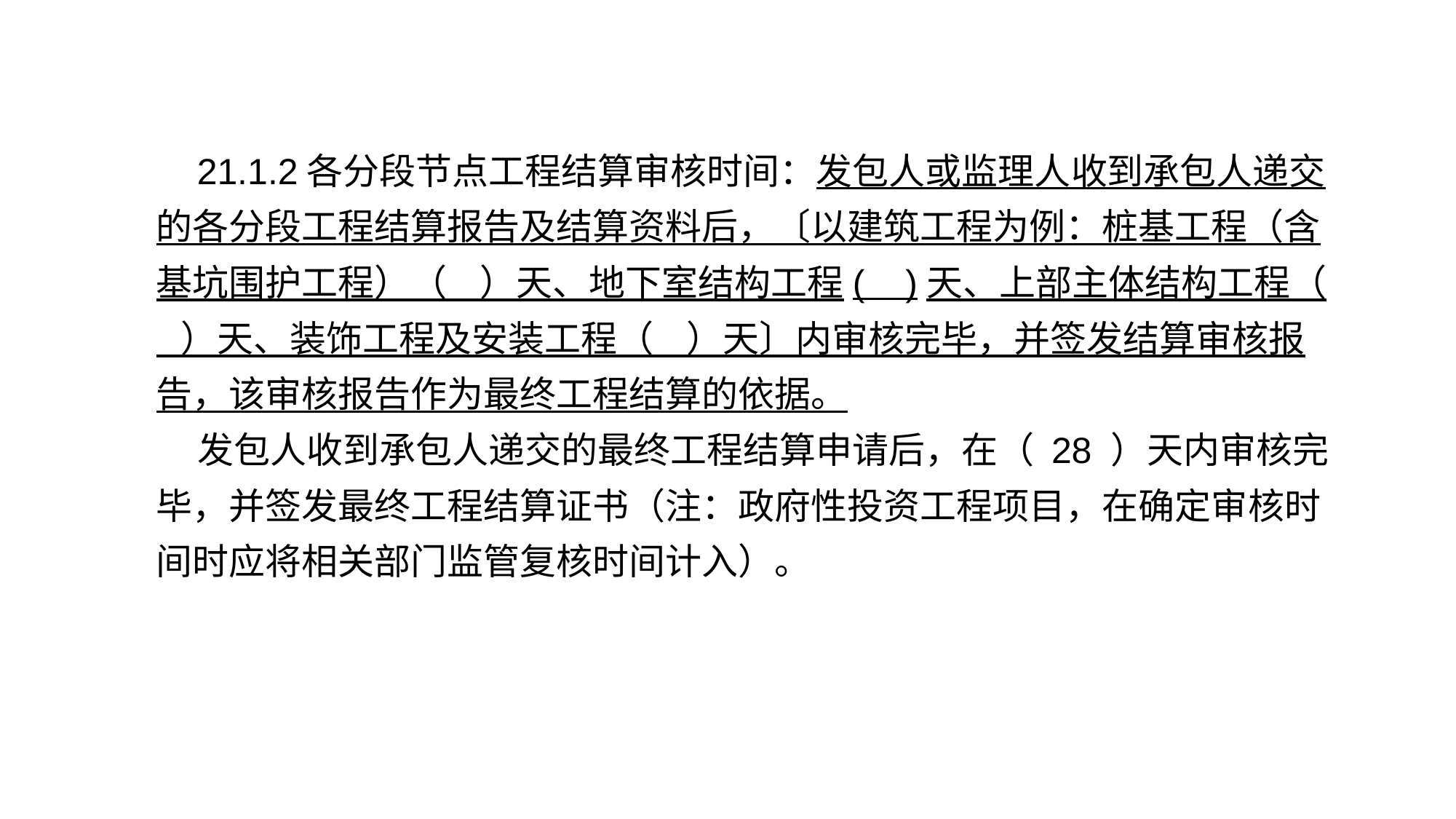

21.1.2各分段节点工程结算审核时间：发包人或监理人收到承包人递交的各分段工程结算报告及结算资料后，〔以建筑工程为例：桩基工程（含基坑围护工程）（    ）天、地下室结构工程(    )天、上部主体结构工程（    ）天、装饰工程及安装工程（    ）天〕内审核完毕，并签发结算审核报告，该审核报告作为最终工程结算的依据。
    发包人收到承包人递交的最终工程结算申请后，在（ 28 ）天内审核完毕，并签发最终工程结算证书（注：政府性投资工程项目，在确定审核时间时应将相关部门监管复核时间计入）。